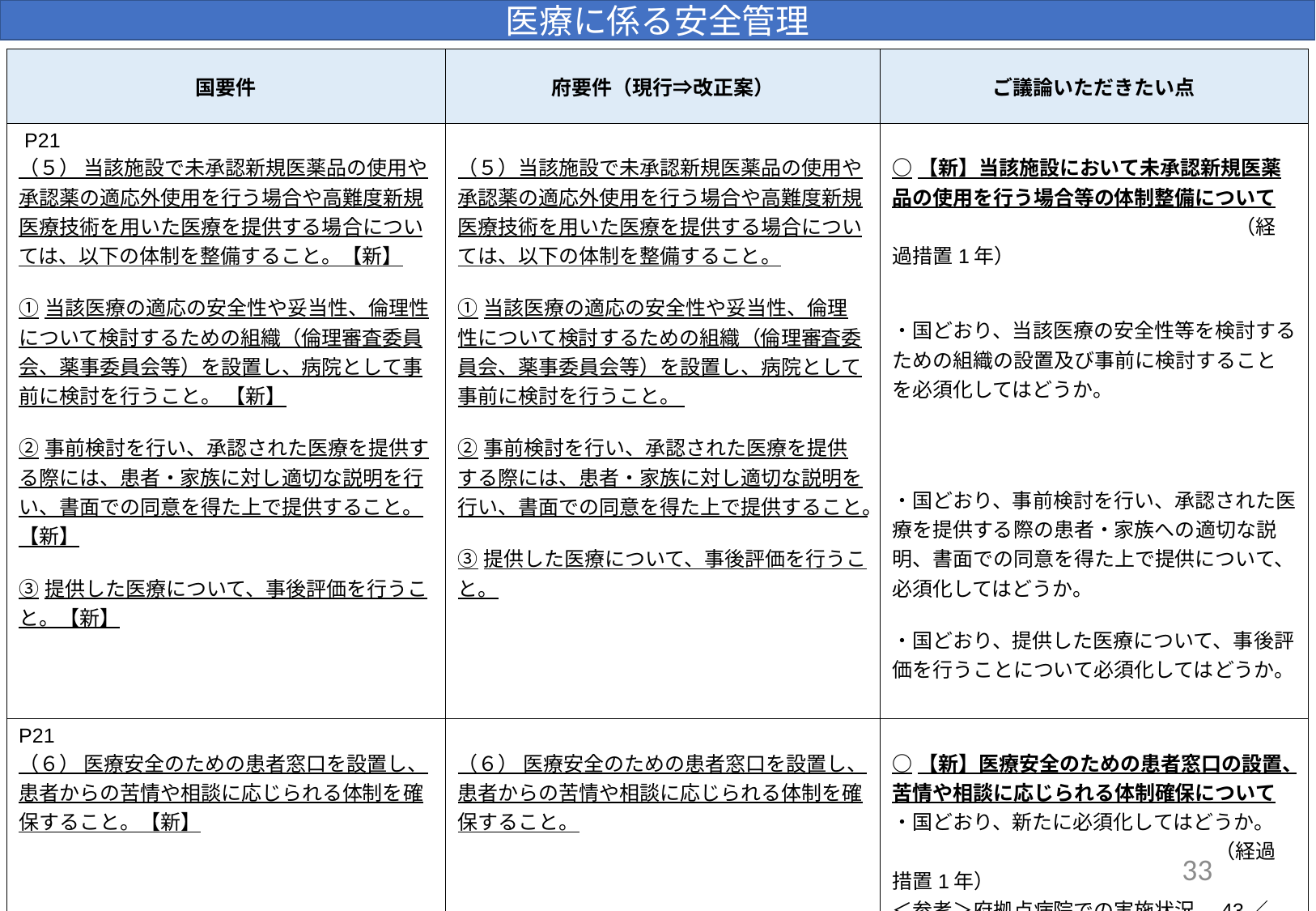

医療に係る安全管理
| 国要件 | 府要件（現行⇒改正案） | ご議論いただきたい点 |
| --- | --- | --- |
| P21 （５） 当該施設で未承認新規医薬品の使用や承認薬の適応外使用を行う場合や高難度新規医療技術を用いた医療を提供する場合については、以下の体制を整備すること。【新】   ①当該医療の適応の安全性や妥当性、倫理性について検討するための組織（倫理審査委員会、薬事委員会等）を設置し、病院として事前に検討を行うこと。 【新】   ②事前検討を行い、承認された医療を提供する際には、患者・家族に対し適切な説明を行い、書面での同意を得た上で提供すること。【新】   ③提供した医療について、事後評価を行うこと。【新】 | （５）当該施設で未承認新規医薬品の使用や承認薬の適応外使用を行う場合や高難度新規医療技術を用いた医療を提供する場合については、以下の体制を整備すること。   ①当該医療の適応の安全性や妥当性、倫理性について検討するための組織（倫理審査委員会、薬事委員会等）を設置し、病院として事前に検討を行うこと。   ②事前検討を行い、承認された医療を提供する際には、患者・家族に対し適切な説明を行い、書面での同意を得た上で提供すること。   ③提供した医療について、事後評価を行うこと。 | ○【新】当該施設において未承認新規医薬品の使用を行う場合等の体制整備について 　　　　　　　　　　　　　　　　　（経過措置1年） ・国どおり、当該医療の安全性等を検討するための組織の設置及び事前に検討することを必須化してはどうか。　　　　　　　　　　　 　 ・国どおり、事前検討を行い、承認された医療を提供する際の患者・家族への適切な説明、書面での同意を得た上で提供について、必須化してはどうか。　 ・国どおり、提供した医療について、事後評価を行うことについて必須化してはどうか。 |
| P21 （６） 医療安全のための患者窓口を設置し、患者からの苦情や相談に応じられる体制を確保すること。【新】 | （６） 医療安全のための患者窓口を設置し、患者からの苦情や相談に応じられる体制を確保すること。 | ○【新】医療安全のための患者窓口の設置、苦情や相談に応じられる体制確保について ・国どおり、新たに必須化してはどうか。 　　　　　　　　　　　　　　　　（経過措置1年） ＜参考＞府拠点病院での実施状況　43／44 |
33